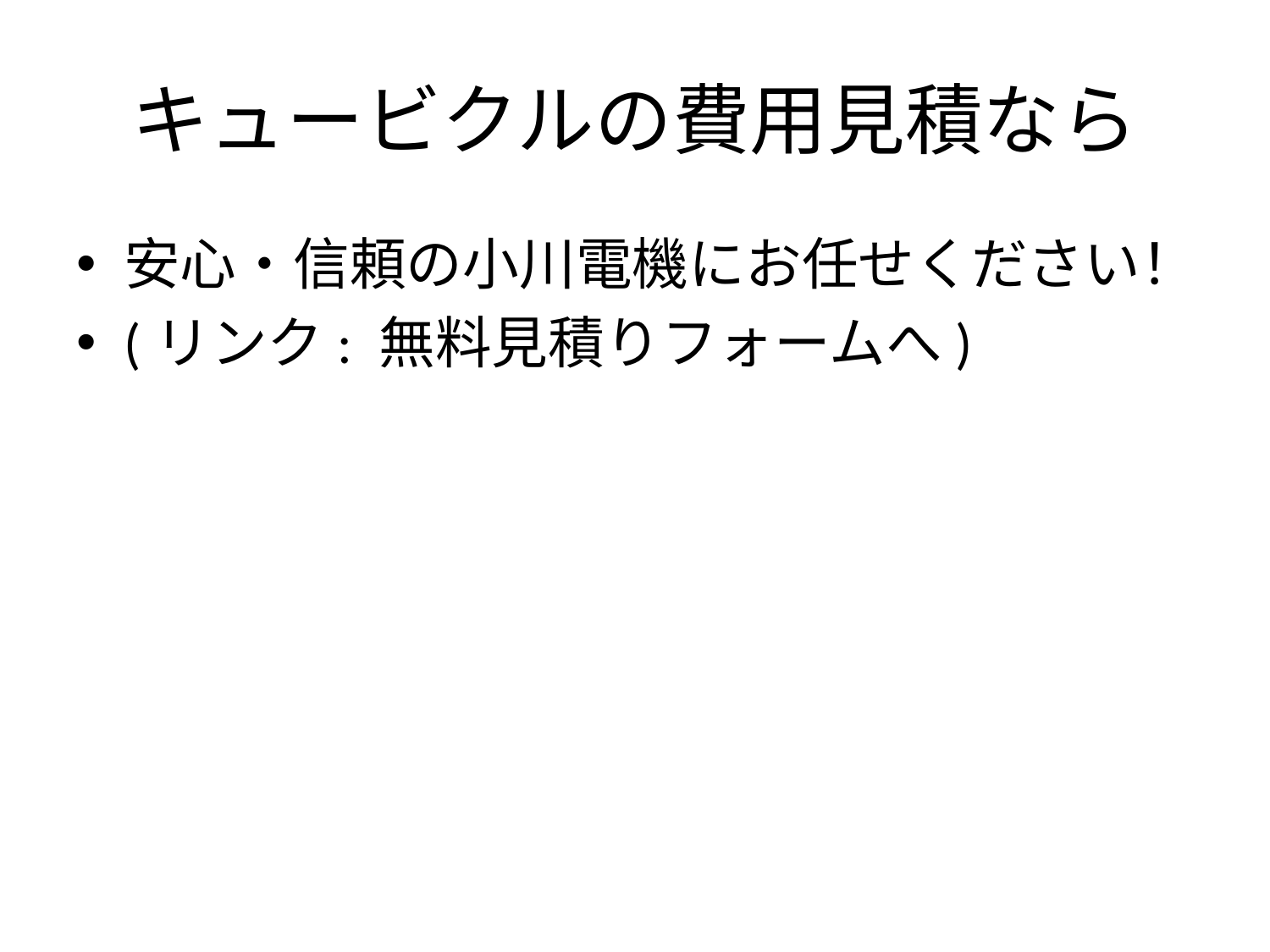

# キュービクルの費用見積なら
安心・信頼の小川電機にお任せください！
(リンク: 無料見積りフォームへ)